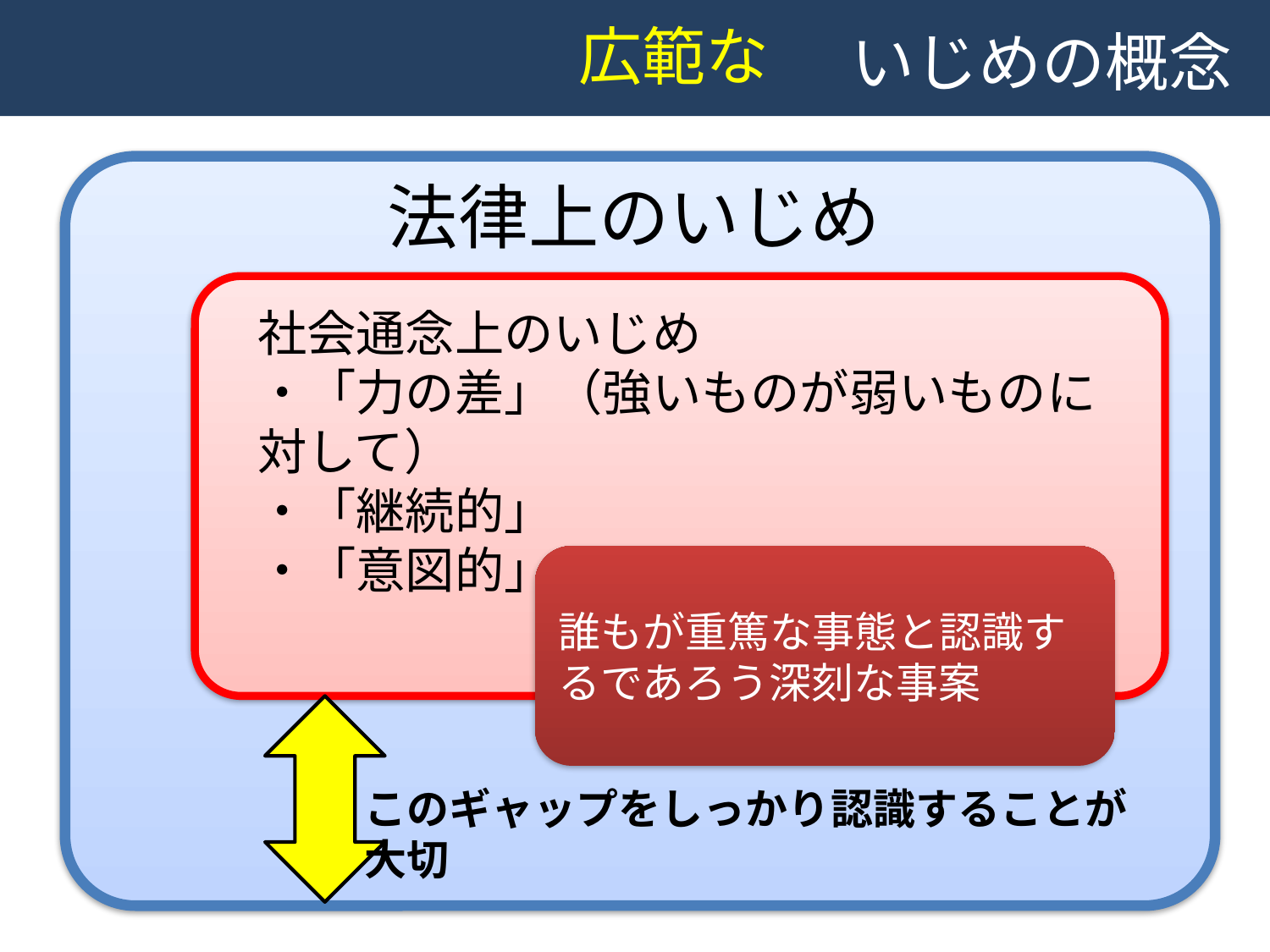

いじめの概念
　　　　　　　　　　　広範な

法律上のいじめ

社会通念上のいじめ
・「力の差」（強いものが弱いものに対して）
・「継続的」
・「意図的」　など
誰もが重篤な事態と認識するであろう深刻な事案

このギャップをしっかり認識することが大切